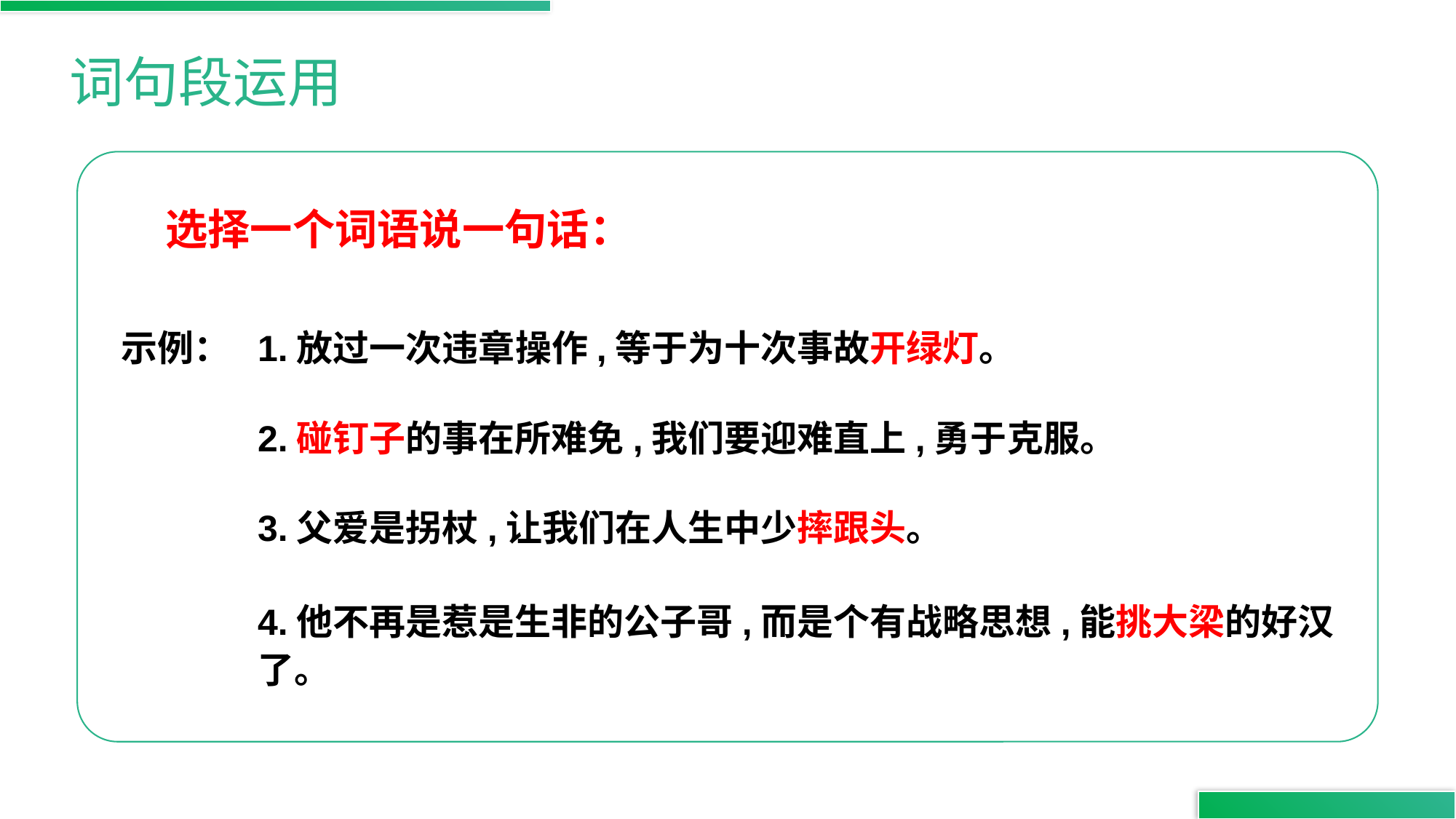

词句段运用
选择一个词语说一句话：
示例：
1.放过一次违章操作,等于为十次事故开绿灯。
2.碰钉子的事在所难免,我们要迎难直上,勇于克服。
3.父爱是拐杖,让我们在人生中少摔跟头。
4.他不再是惹是生非的公子哥,而是个有战略思想,能挑大梁的好汉了。